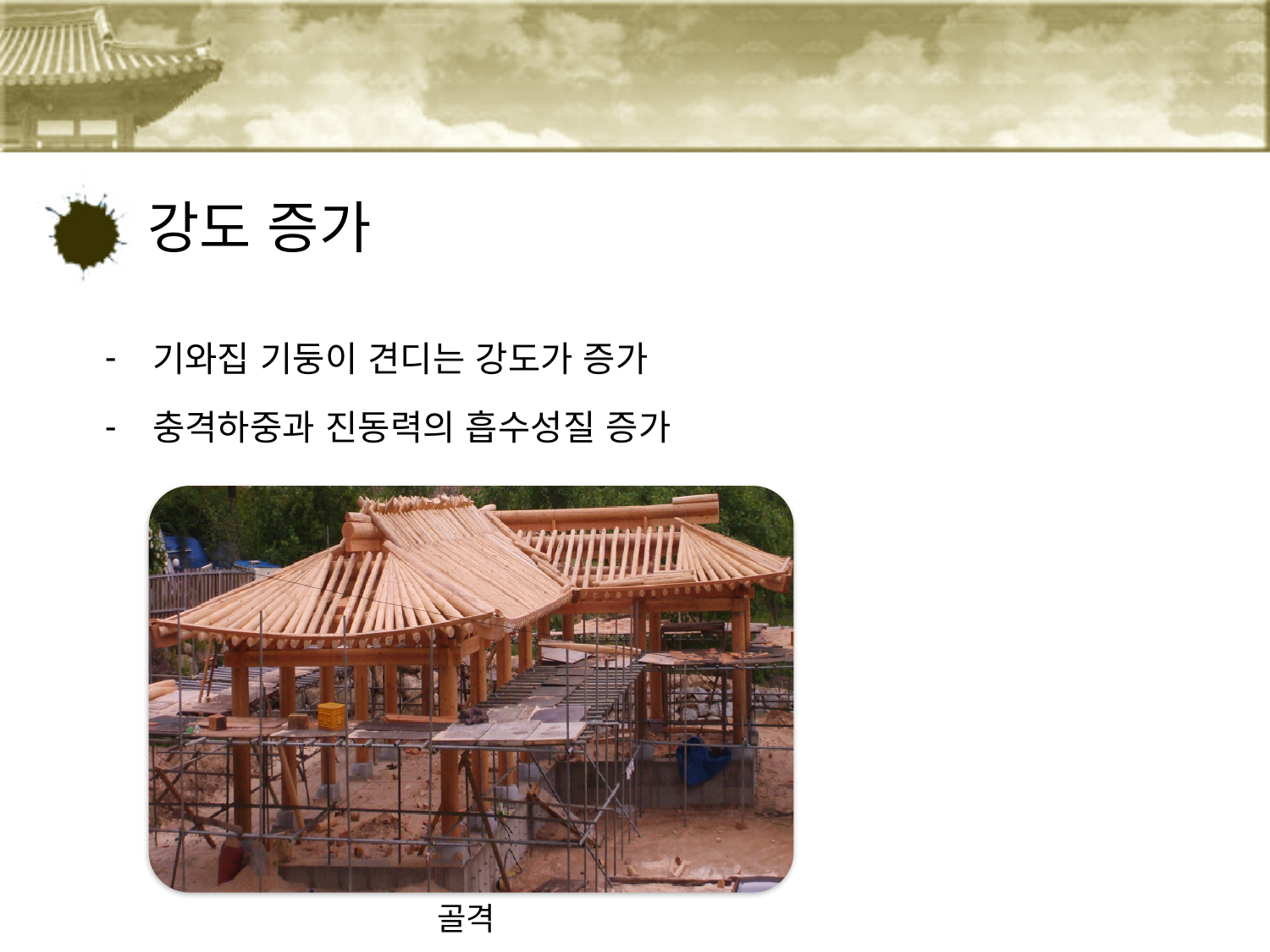

# 강도 증가

기와집 기둥이 견디는 강도가 증가

충격하중과 진동력의 흡수성질 증가

골격